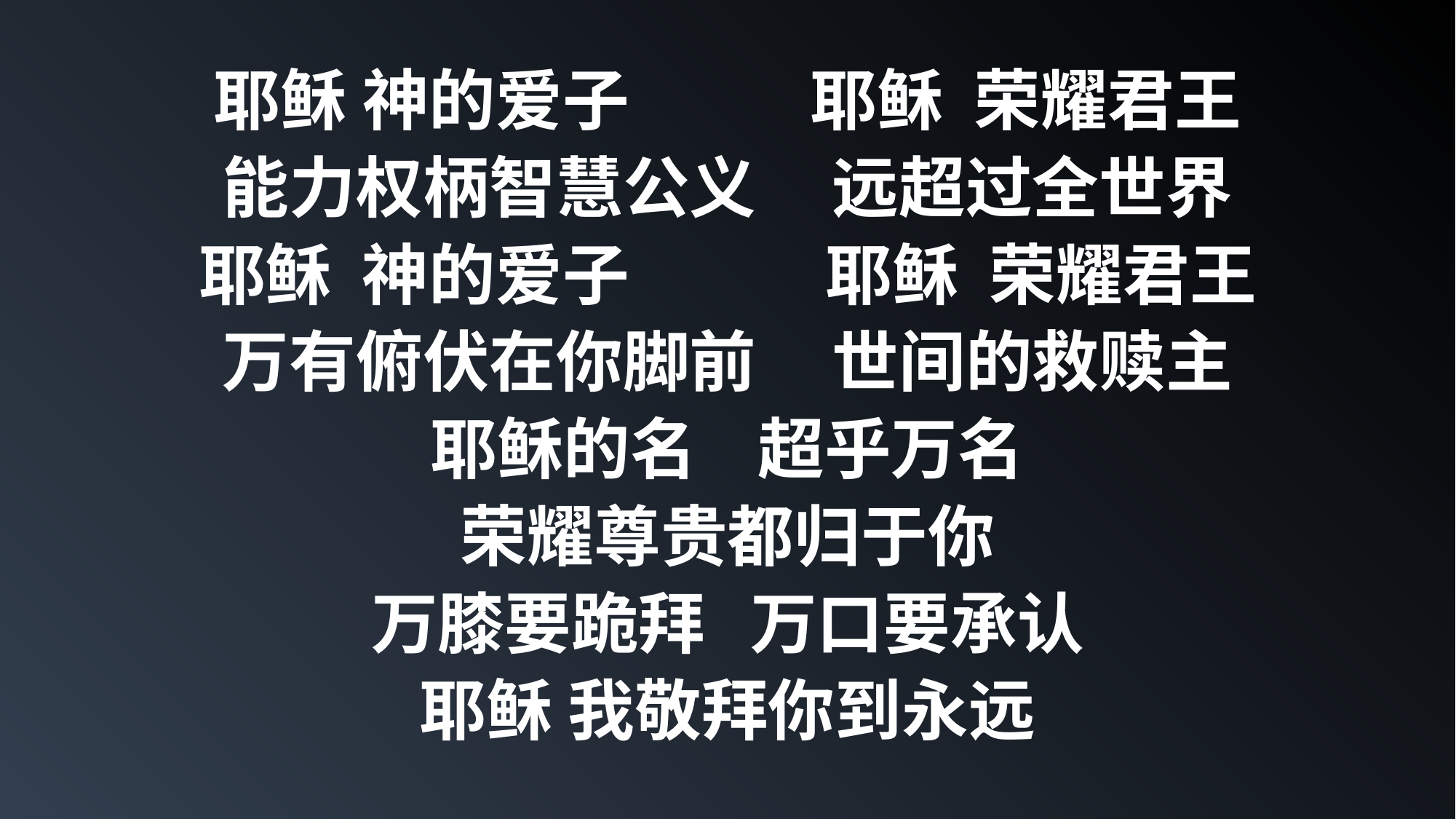

耶稣 神的爱子            耶稣  荣耀君王
能力权柄智慧公义     远超过全世界
耶稣  神的爱子             耶稣  荣耀君王
万有俯伏在你脚前     世间的救赎主
耶稣的名    超乎万名
荣耀尊贵都归于你
万膝要跪拜   万口要承认
耶稣 我敬拜你到永远